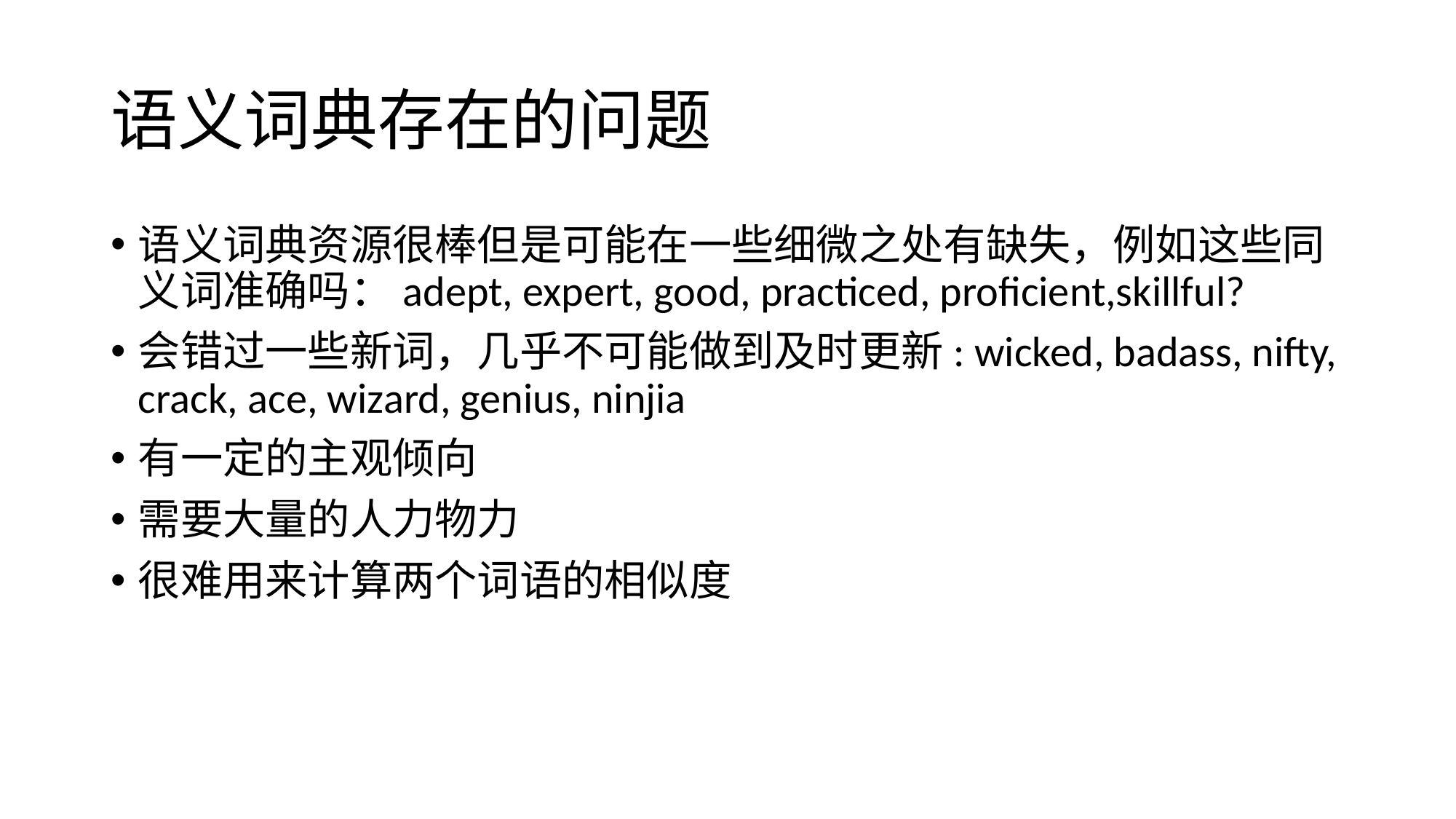

# 语义词典存在的问题
语义词典资源很棒但是可能在一些细微之处有缺失，例如这些同义词准确吗：adept, expert, good, practiced, proficient,skillful?
会错过一些新词，几乎不可能做到及时更新: wicked, badass, nifty, crack, ace, wizard, genius, ninjia
有一定的主观倾向
需要大量的人力物力
很难用来计算两个词语的相似度